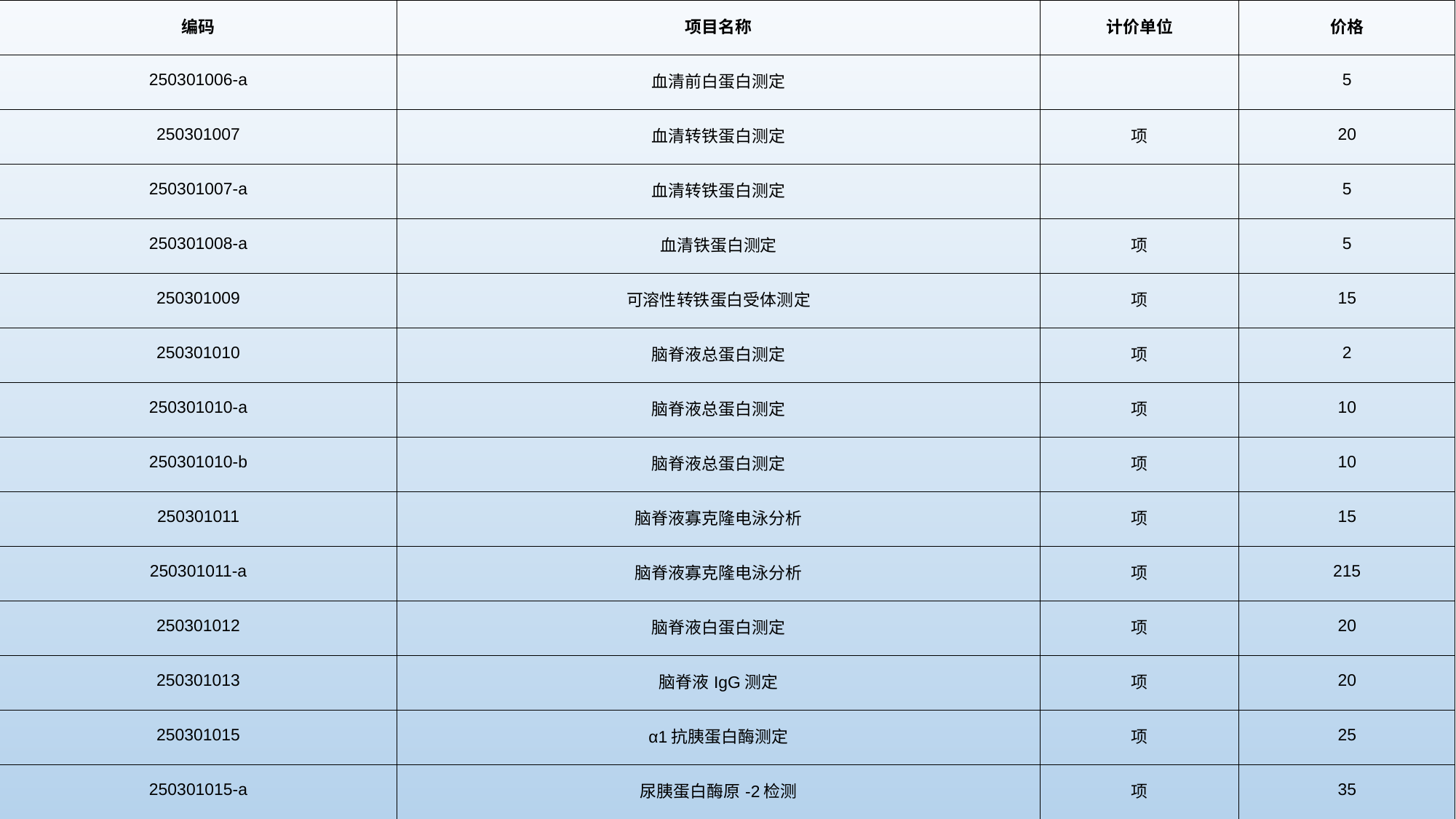

| 编码 | 项目名称 | 计价单位 | 价格 |
| --- | --- | --- | --- |
| 250301006-a | 血清前白蛋白测定 |  | 5 |
| 250301007 | 血清转铁蛋白测定 | 项 | 20 |
| 250301007-a | 血清转铁蛋白测定 |  | 5 |
| 250301008-a | 血清铁蛋白测定 | 项 | 5 |
| 250301009 | 可溶性转铁蛋白受体测定 | 项 | 15 |
| 250301010 | 脑脊液总蛋白测定 | 项 | 2 |
| 250301010-a | 脑脊液总蛋白测定 | 项 | 10 |
| 250301010-b | 脑脊液总蛋白测定 | 项 | 10 |
| 250301011 | 脑脊液寡克隆电泳分析 | 项 | 15 |
| 250301011-a | 脑脊液寡克隆电泳分析 | 项 | 215 |
| 250301012 | 脑脊液白蛋白测定 | 项 | 20 |
| 250301013 | 脑脊液IgG测定 | 项 | 20 |
| 250301015 | α1抗胰蛋白酶测定 | 项 | 25 |
| 250301015-a | 尿胰蛋白酶原-2检测 | 项 | 35 |